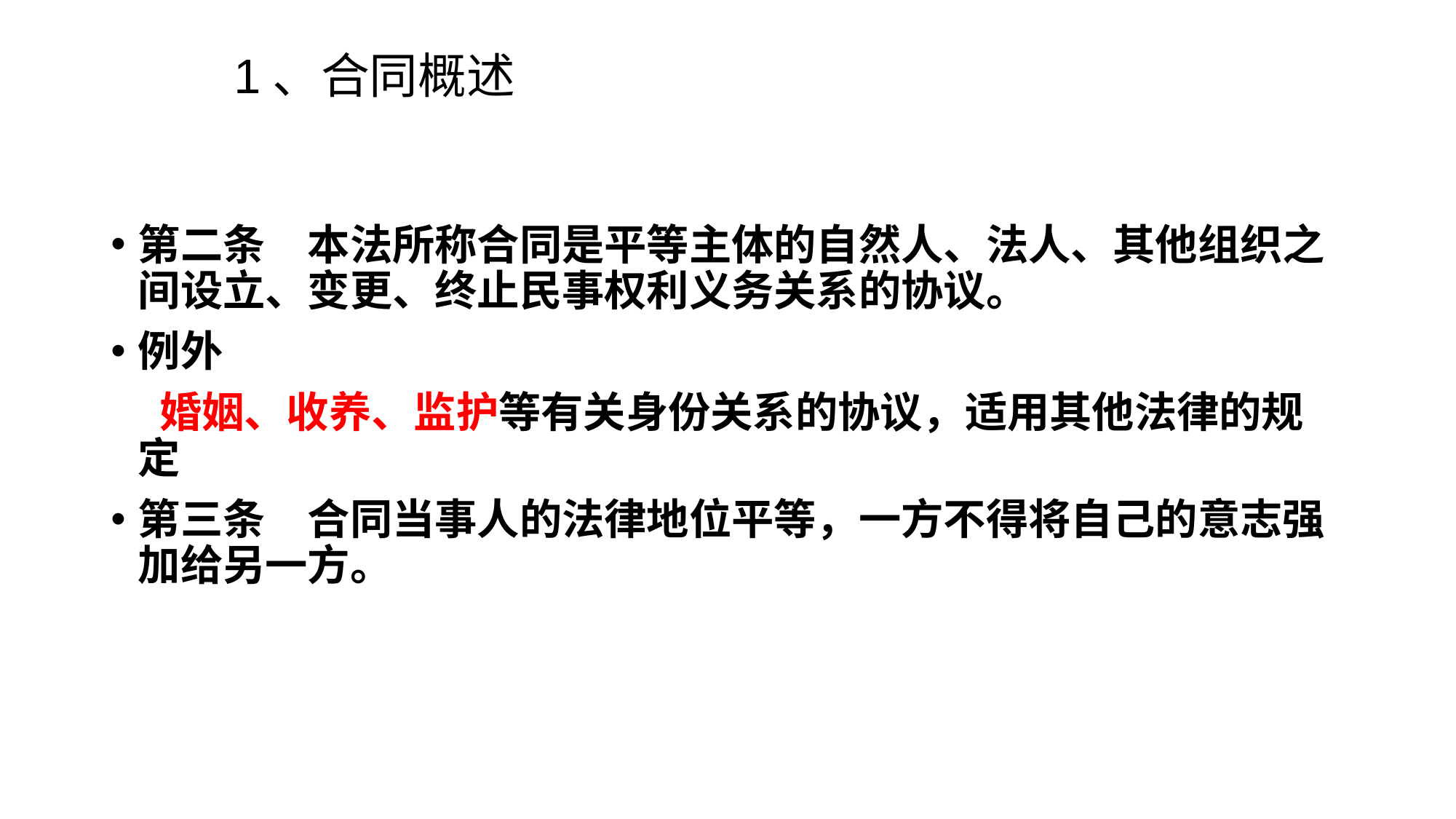

1、合同概述
第二条　本法所称合同是平等主体的自然人、法人、其他组织之间设立、变更、终止民事权利义务关系的协议。
例外
    婚姻、收养、监护等有关身份关系的协议，适用其他法律的规定
第三条　合同当事人的法律地位平等，一方不得将自己的意志强加给另一方。